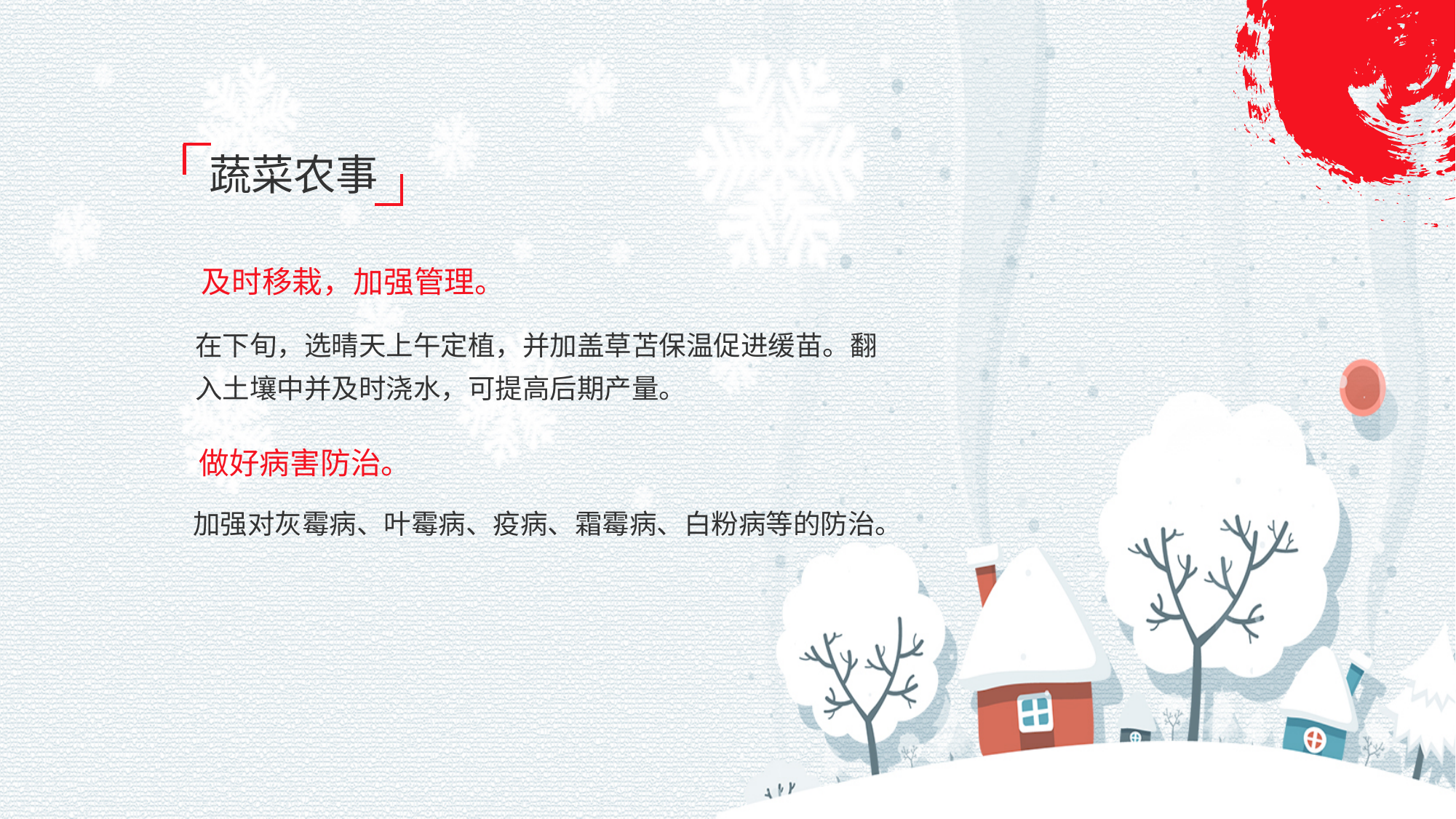

蔬菜农事
及时移栽，加强管理。
在下旬，选晴天上午定植，并加盖草苫保温促进缓苗。翻入土壤中并及时浇水，可提高后期产量。
做好病害防治。
加强对灰霉病、叶霉病、疫病、霜霉病、白粉病等的防治。